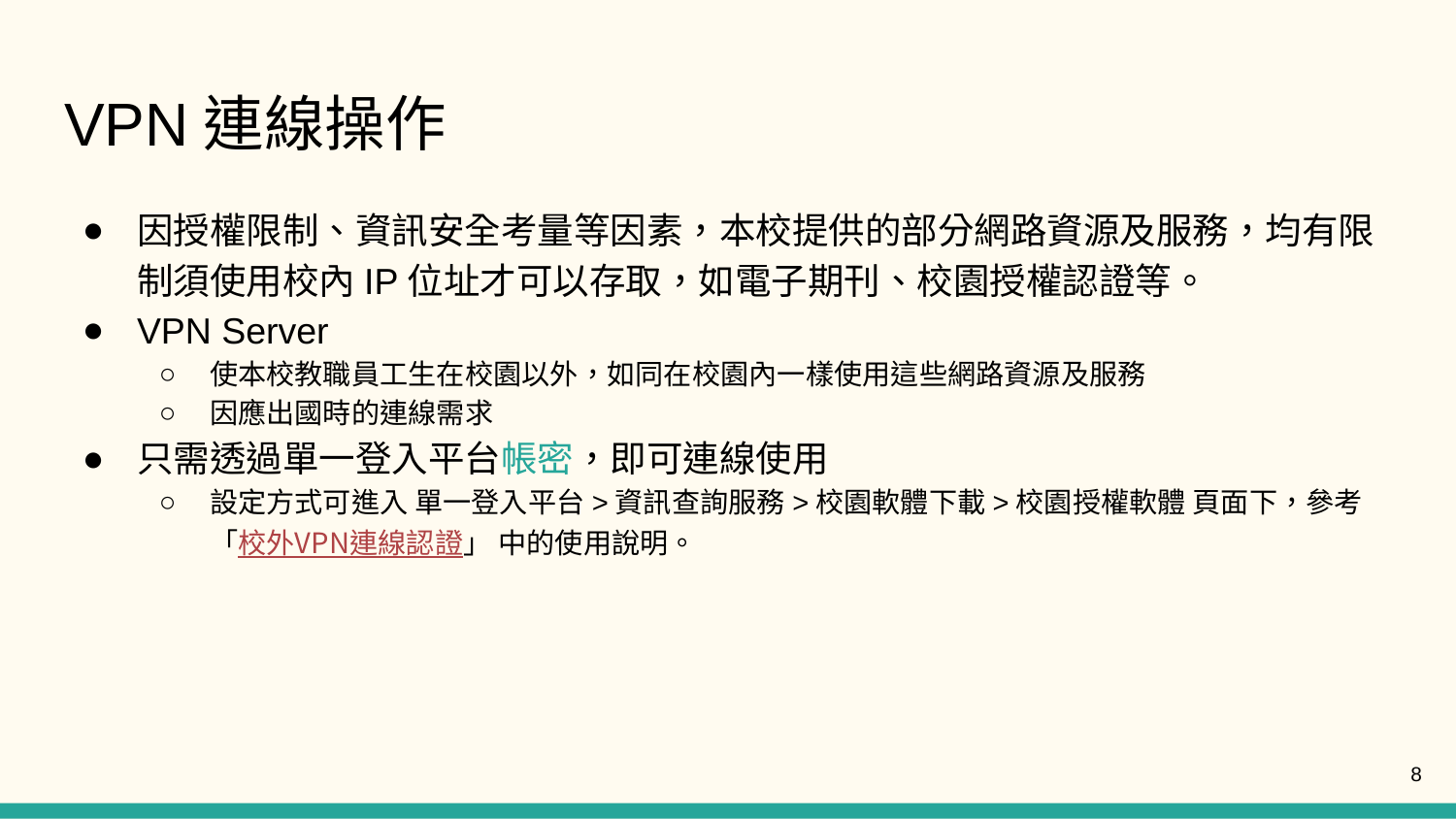

# VPN連線操作
因授權限制、資訊安全考量等因素，本校提供的部分網路資源及服務，均有限制須使用校內IP位址才可以存取，如電子期刊、校園授權認證等。
VPN Server
使本校教職員工生在校園以外，如同在校園內一樣使用這些網路資源及服務
因應出國時的連線需求
只需透過單一登入平台帳密，即可連線使用
設定方式可進入 單一登入平台>資訊查詢服務>校園軟體下載>校園授權軟體 頁面下，參考 「校外VPN連線認證」 中的使用說明。
8